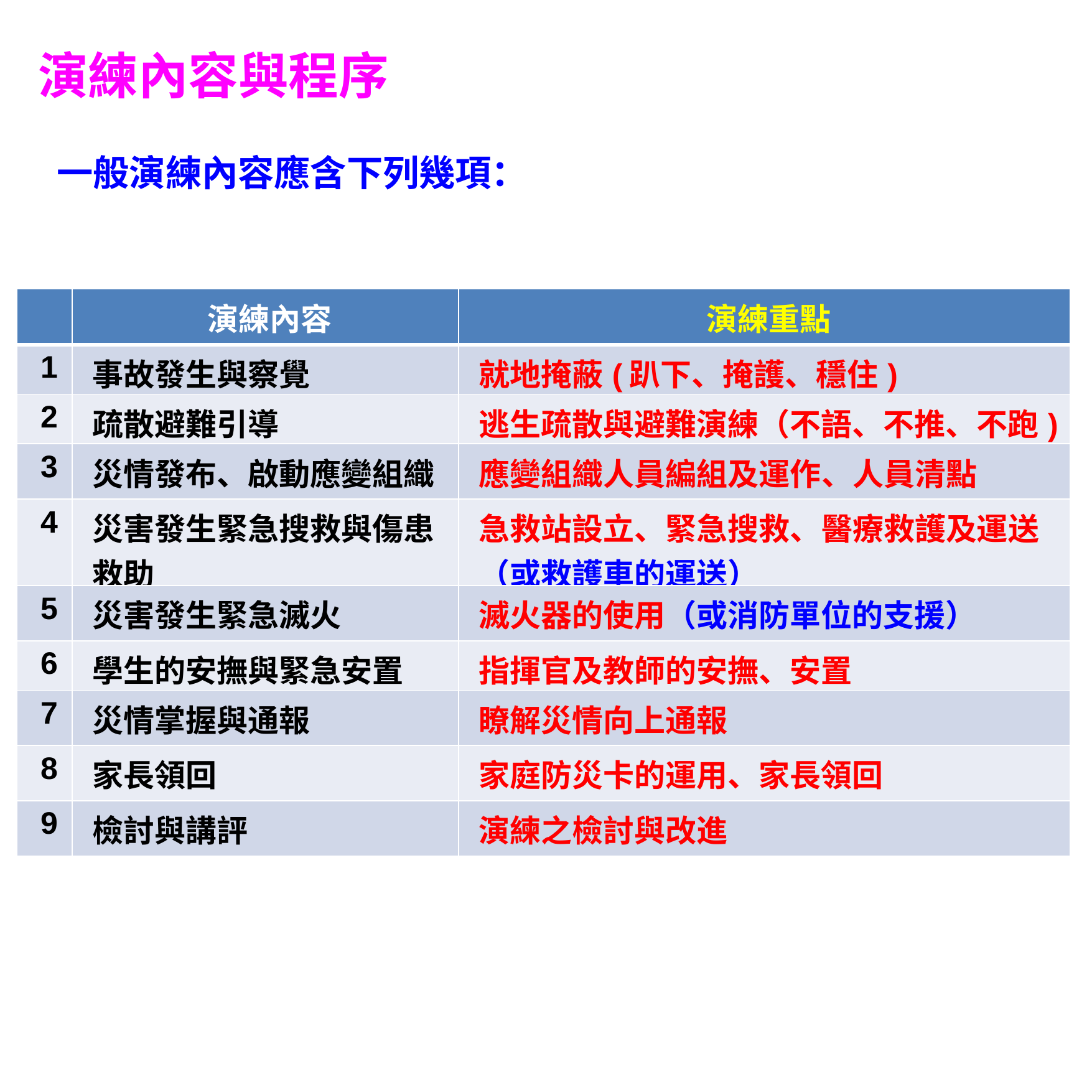

演練內容與程序
一般演練內容應含下列幾項：
|  | 演練內容 | 演練重點 |
| --- | --- | --- |
| 1 | 事故發生與察覺 | 就地掩蔽(趴下、掩護、穩住) |
| 2 | 疏散避難引導 | 逃生疏散與避難演練（不語、不推、不跑) |
| 3 | 災情發布、啟動應變組織 | 應變組織人員編組及運作、人員清點 |
| 4 | 災害發生緊急搜救與傷患救助 | 急救站設立、緊急搜救、醫療救護及運送 （或救護車的運送） |
| 5 | 災害發生緊急滅火 | 滅火器的使用（或消防單位的支援） |
| 6 | 學生的安撫與緊急安置 | 指揮官及教師的安撫、安置 |
| 7 | 災情掌握與通報 | 瞭解災情向上通報 |
| 8 | 家長領回 | 家庭防災卡的運用、家長領回 |
| 9 | 檢討與講評 | 演練之檢討與改進 |
14